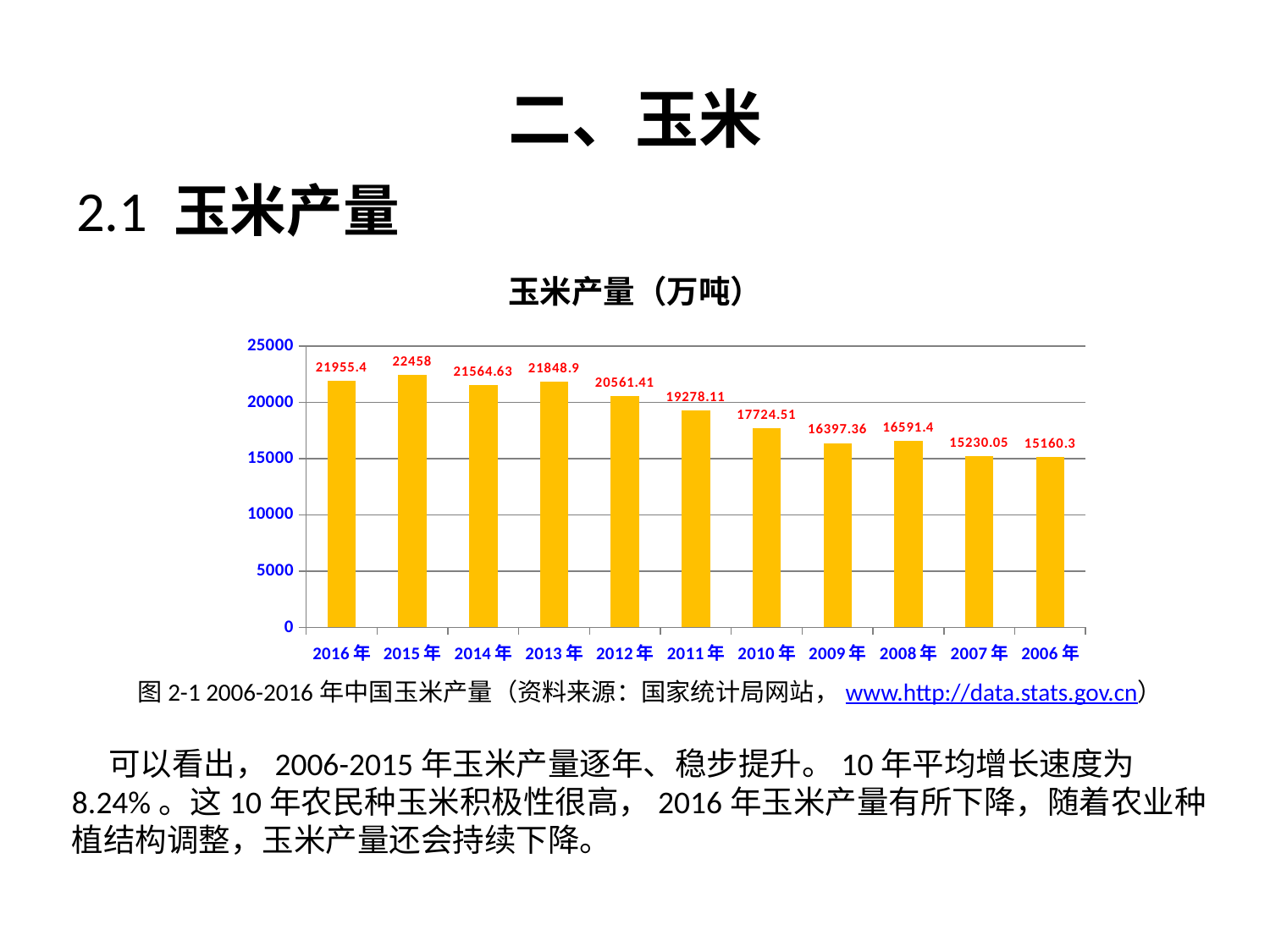

# 二、玉米
2.1 玉米产量

### Chart:

| Category | 玉米产量（万吨） |
|---|---|
| 2016年 | 21955.4 |
| 2015年 | 22458.0 |
| 2014年 | 21564.63 |
| 2013年 | 21848.9 |
| 2012年 | 20561.41 |
| 2011年 | 19278.11 |
| 2010年 | 17724.51 |
| 2009年 | 16397.36 |
| 2008年 | 16591.4 |
| 2007年 | 15230.05 |
| 2006年 | 15160.3 |
图2-1 2006-2016年中国玉米产量（资料来源：国家统计局网站，www.http://data.stats.gov.cn）

    可以看出，2006-2015年玉米产量逐年、稳步提升。10年平均增长速度为8.24%。这10年农民种玉米积极性很高，2016年玉米产量有所下降，随着农业种植结构调整，玉米产量还会持续下降。